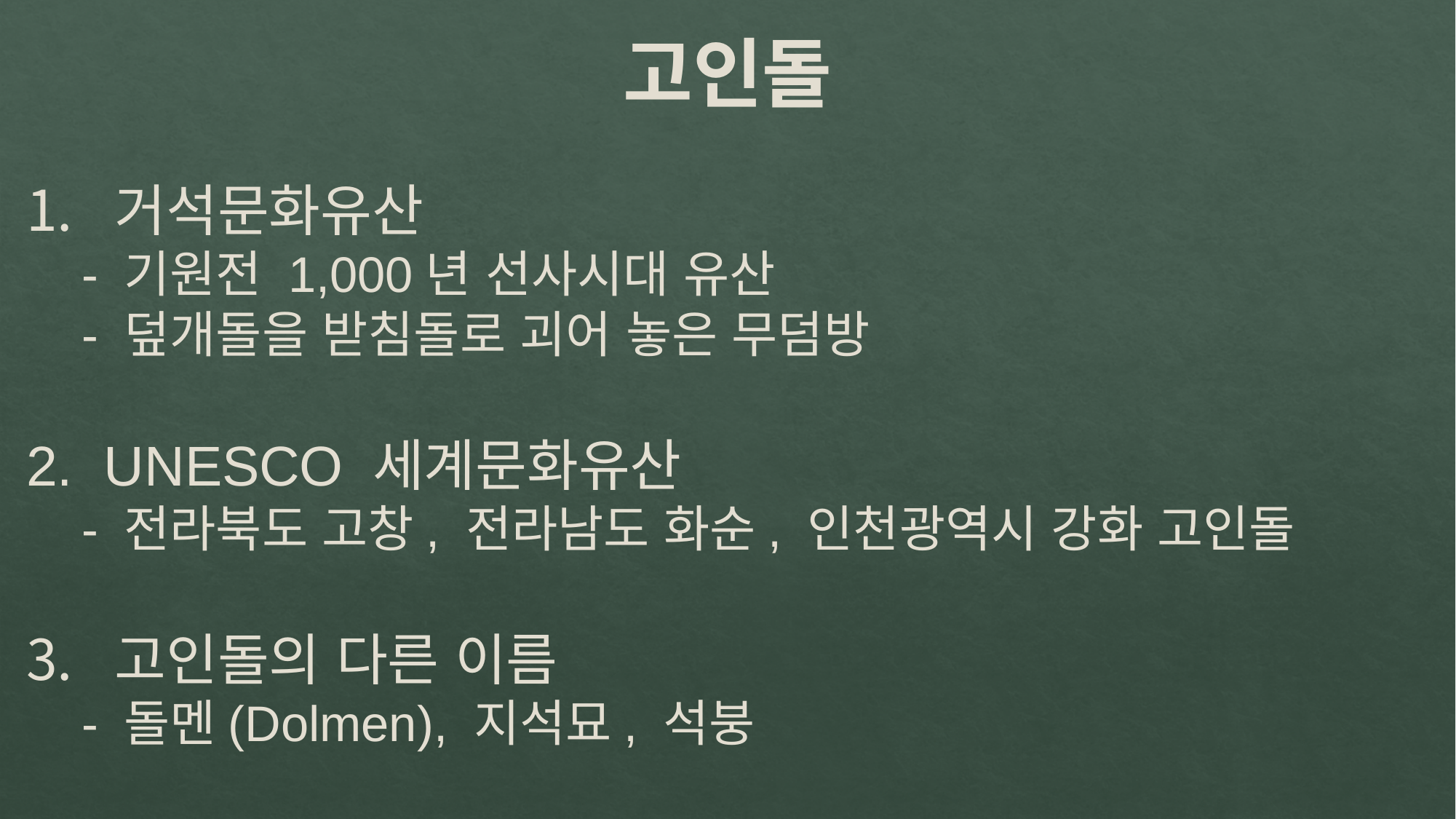

고인돌
거석문화유산
    - 기원전 1,000년 선사시대 유산
    - 덮개돌을 받침돌로 괴어 놓은 무덤방

2.  UNESCO 세계문화유산
    - 전라북도 고창, 전라남도 화순, 인천광역시 강화 고인돌

고인돌의 다른 이름
    - 돌멘(Dolmen), 지석묘, 석붕